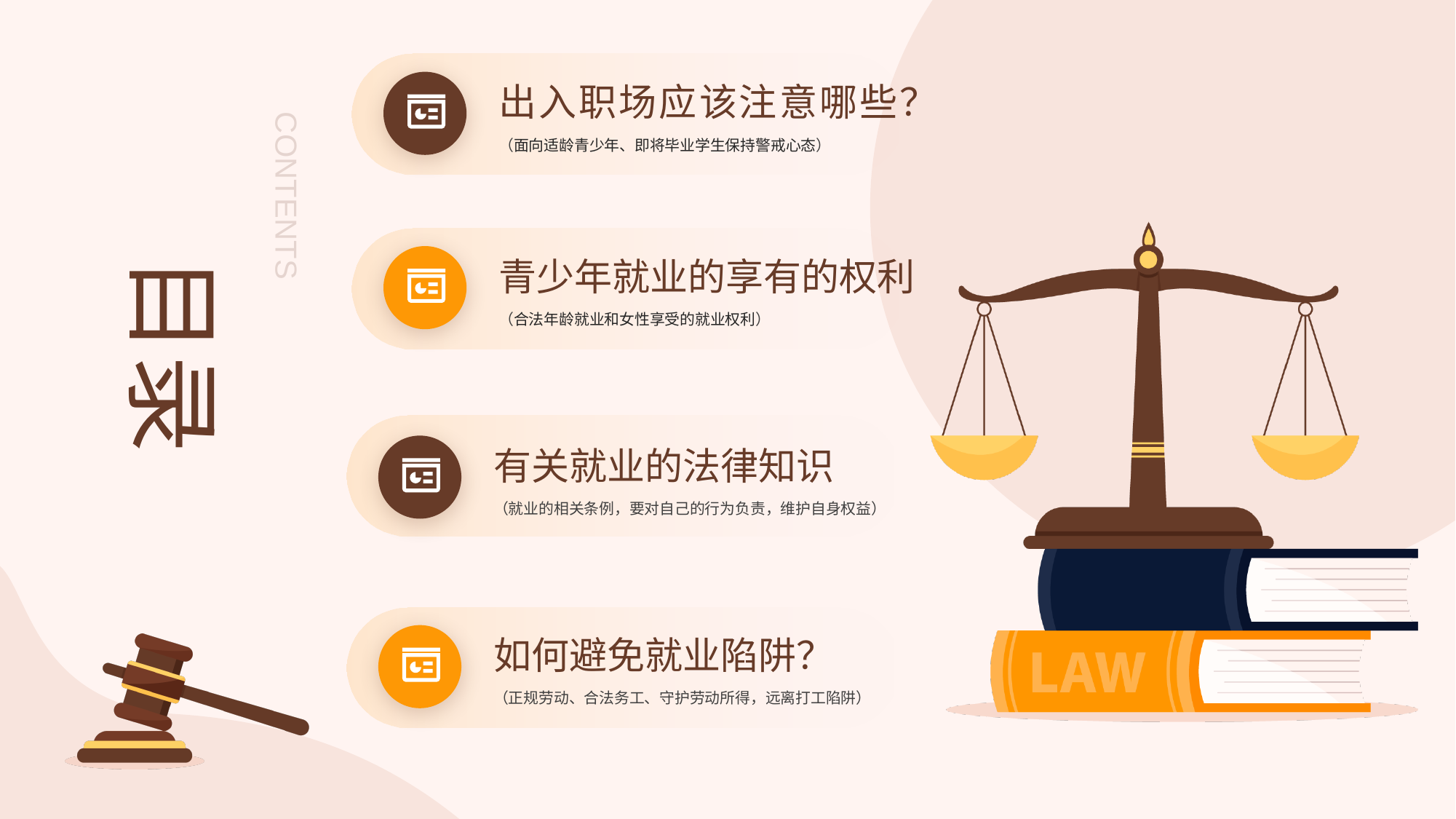

出入职场应该注意哪些？

contents
（面向适龄青少年、即将毕业学生保持警戒心态）

目录

青少年就业的享有的权利

（合法年龄就业和女性享受的就业权利）

有关就业的法律知识

（就业的相关条例，要对自己的行为负责，维护自身权益）

如何避免就业陷阱？

（正规劳动、合法务工、守护劳动所得，远离打工陷阱）